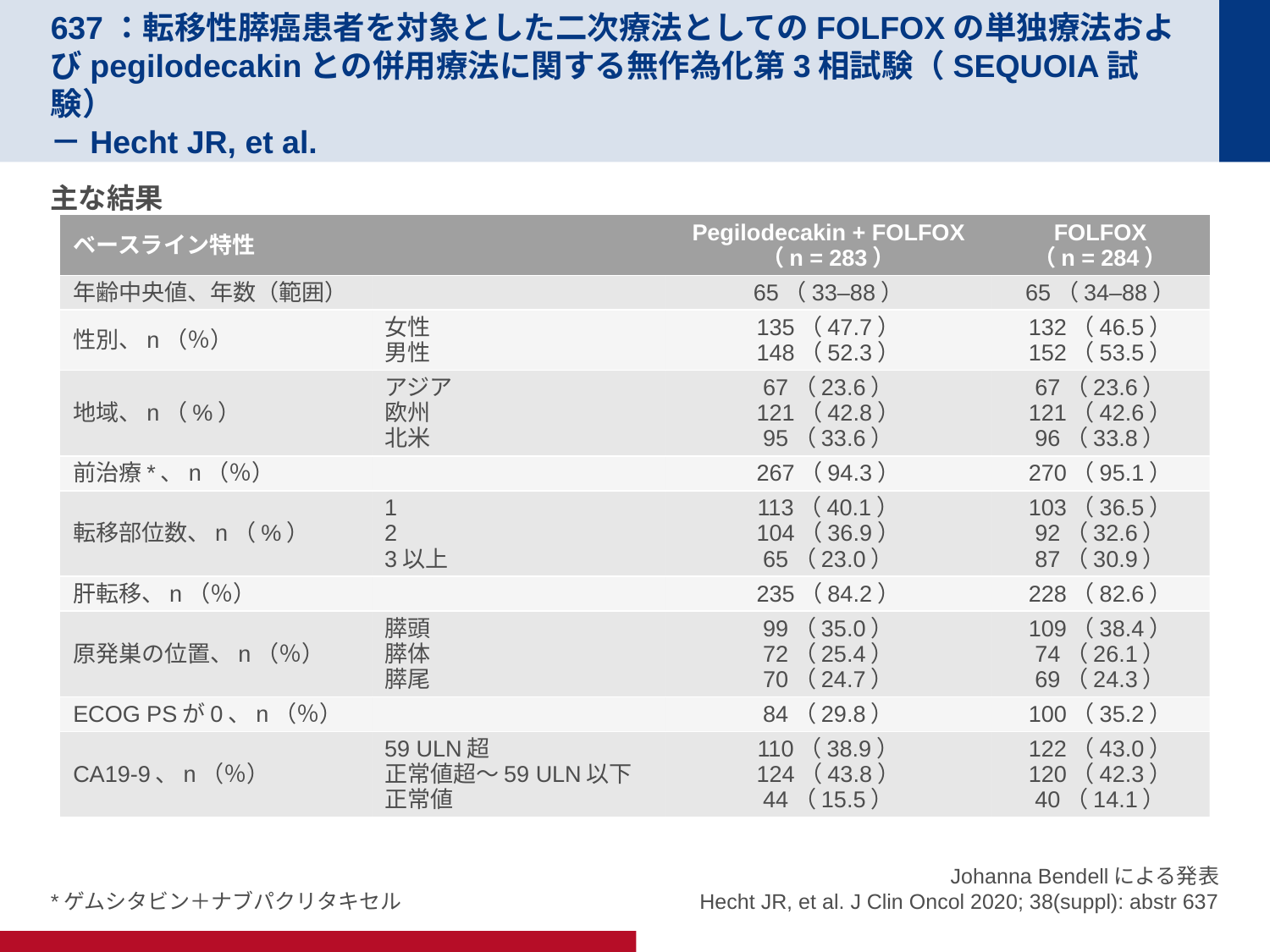

# 637：転移性膵癌患者を対象とした二次療法としてのFOLFOXの単独療法およびpegilodecakinとの併用療法に関する無作為化第3相試験（SEQUOIA試験） －Hecht JR, et al.
主な結果
| ベースライン特性 |  | Pegilodecakin + FOLFOX （n = 283） | FOLFOX （n = 284） |
| --- | --- | --- | --- |
| 年齢中央値、年数（範囲） |  | 65（33–88） | 65（34–88） |
| 性別、n（％） | 女性 男性 | 135（47.7） 148（52.3） | 132（46.5） 152（53.5） |
| 地域、n（%） | アジア 欧州 北米 | 67（23.6） 121（42.8） 95（33.6） | 67（23.6） 121（42.6） 96（33.8） |
| 前治療\*、n（％） |  | 267（94.3） | 270（95.1） |
| 転移部位数、n（%） | 1 2 3以上 | 113（40.1） 104（36.9） 65（23.0） | 103（36.5） 92（32.6） 87（30.9） |
| 肝転移、n（％） |  | 235（84.2） | 228（82.6） |
| 原発巣の位置、n（％） | 膵頭 膵体 膵尾 | 99（35.0） 72（25.4） 70（24.7） | 109（38.4） 74（26.1） 69（24.3） |
| ECOG PSが0、n（％） |  | 84（29.8） | 100（35.2） |
| CA19-9、n（％） | 59 ULN超 正常値超～59 ULN以下 正常値 | 110（38.9） 124（43.8） 44（15.5） | 122（43.0） 120（42.3） 40（14.1） |
*ゲムシタビン＋ナブパクリタキセル
Johanna Bendellによる発表
Hecht JR, et al. J Clin Oncol 2020; 38(suppl): abstr 637